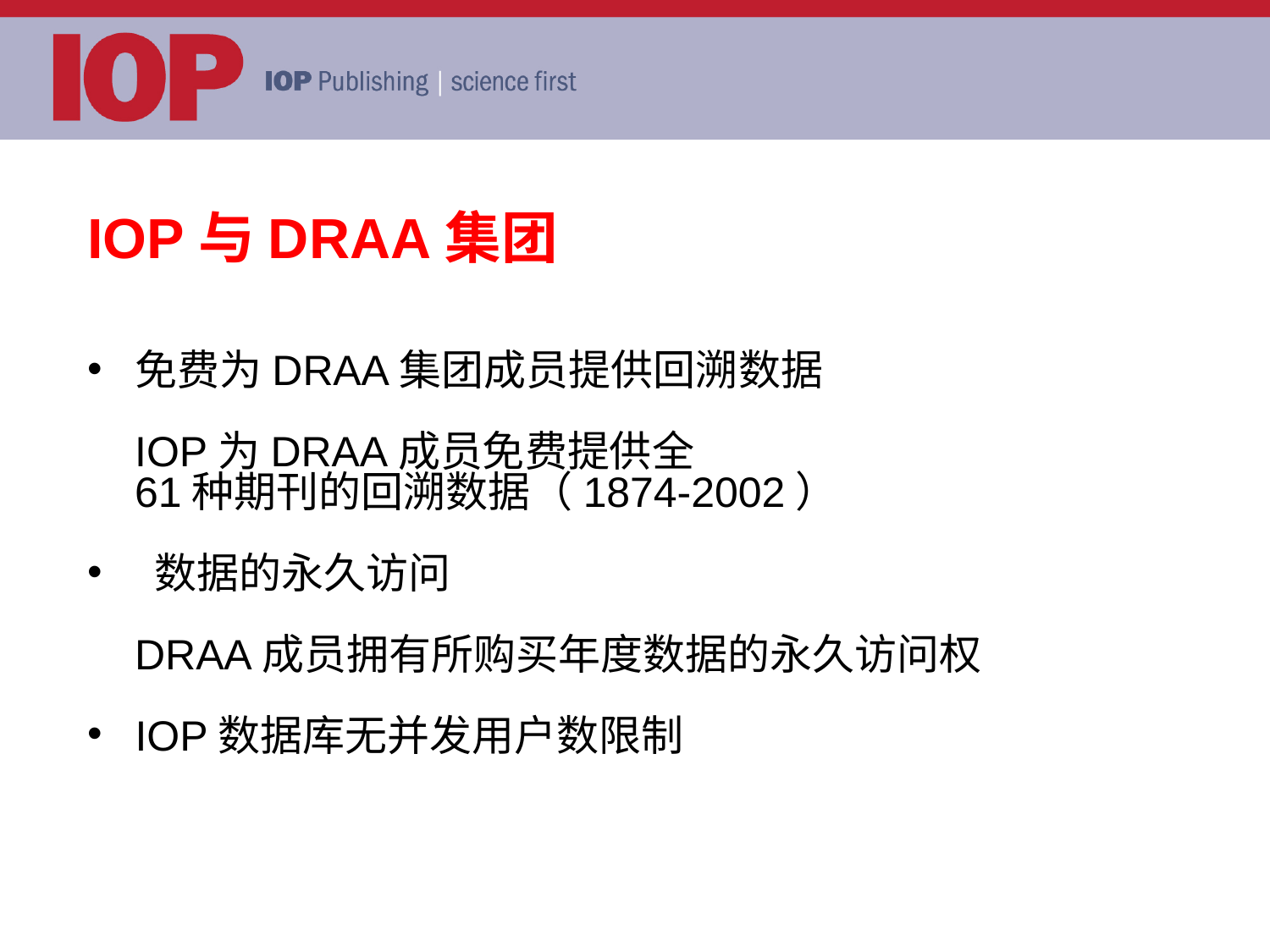

IOP与DRAA集团

免费为DRAA集团成员提供回溯数据

    IOP为DRAA成员免费提供全
    61种期刊的回溯数据（1874-2002）

 数据的永久访问

    DRAA成员拥有所购买年度数据的永久访问权

IOP数据库无并发用户数限制